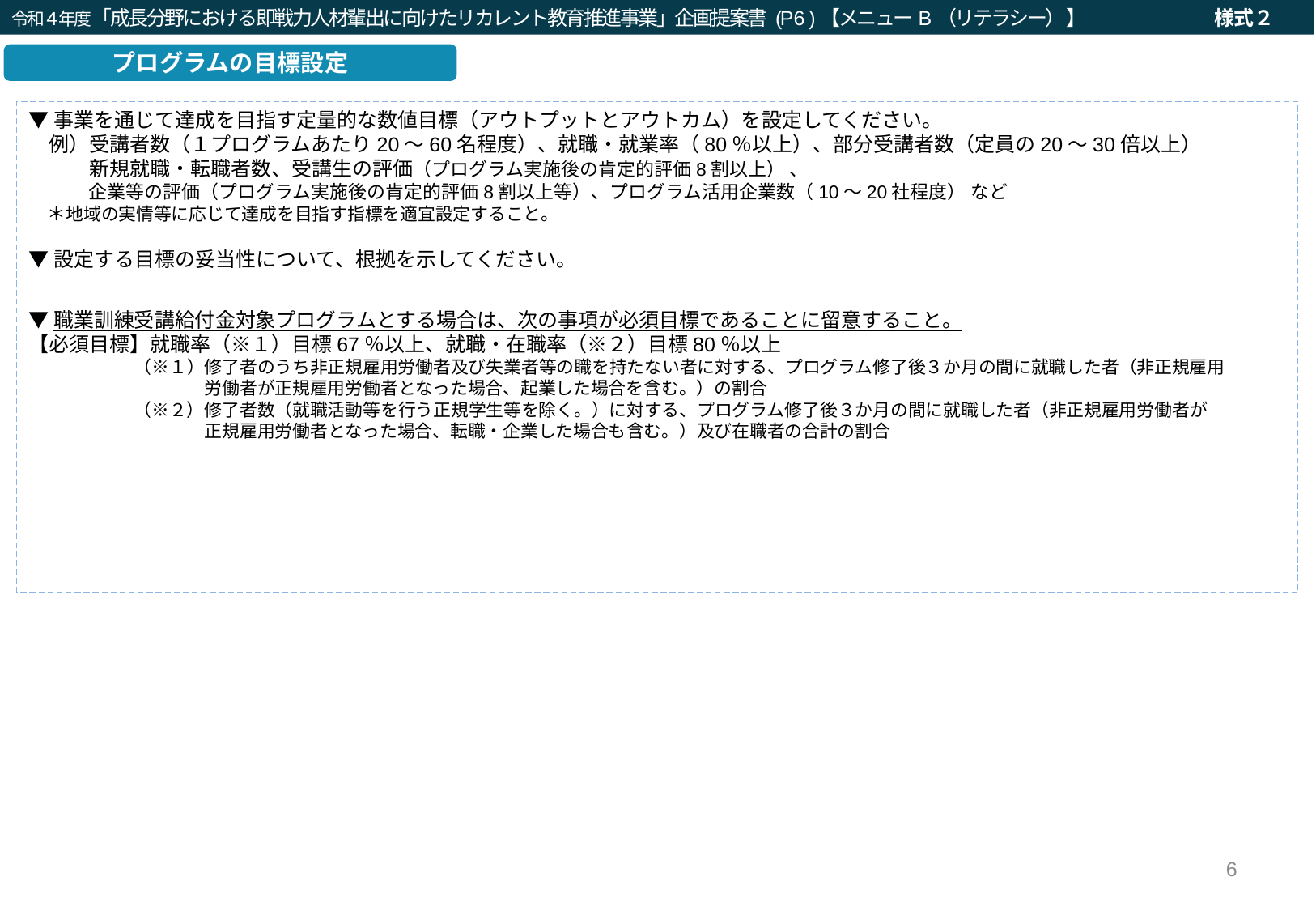

令和４年度「成長分野における即戦力人材輩出に向けたリカレント教育推進事業」企画提案書 (P6 )【メニューB（リテラシー） 】　　　　　　　様式２
令和２年度「就職・転職支援のための大学リカレント教育推進事業（就職・転職支援のためのリカレント教育プログラムの開発・実施）」事業計画書（a：求職支援）(P6)
プログラムの目標設定
▼事業を通じて達成を目指す定量的な数値目標（アウトプットとアウトカム）を設定してください。
　例）受講者数（１プログラムあたり20～60名程度）、就職・就業率（80％以上）、部分受講者数（定員の20～30倍以上）
　　　新規就職・転職者数、受講生の評価（プログラム実施後の肯定的評価8割以上） 、
　　　 企業等の評価（プログラム実施後の肯定的評価8割以上等）、プログラム活用企業数（10～20社程度） など
　＊地域の実情等に応じて達成を目指す指標を適宜設定すること。

▼設定する目標の妥当性について、根拠を示してください。

▼職業訓練受講給付金対象プログラムとする場合は、次の事項が必須目標であることに留意すること。
【必須目標】就職率（※１）目標67％以上、就職・在職率（※２）目標80％以上
　　　　　　（※１）修了者のうち非正規雇用労働者及び失業者等の職を持たない者に対する、プログラム修了後３か月の間に就職した者（非正規雇用
　　　　　　　　　　労働者が正規雇用労働者となった場合、起業した場合を含む。）の割合
　　　　　　（※２）修了者数（就職活動等を行う正規学生等を除く。）に対する、プログラム修了後３か月の間に就職した者（非正規雇用労働者が
　　　　　　　　　　正規雇用労働者となった場合、転職・企業した場合も含む。）及び在職者の合計の割合

6